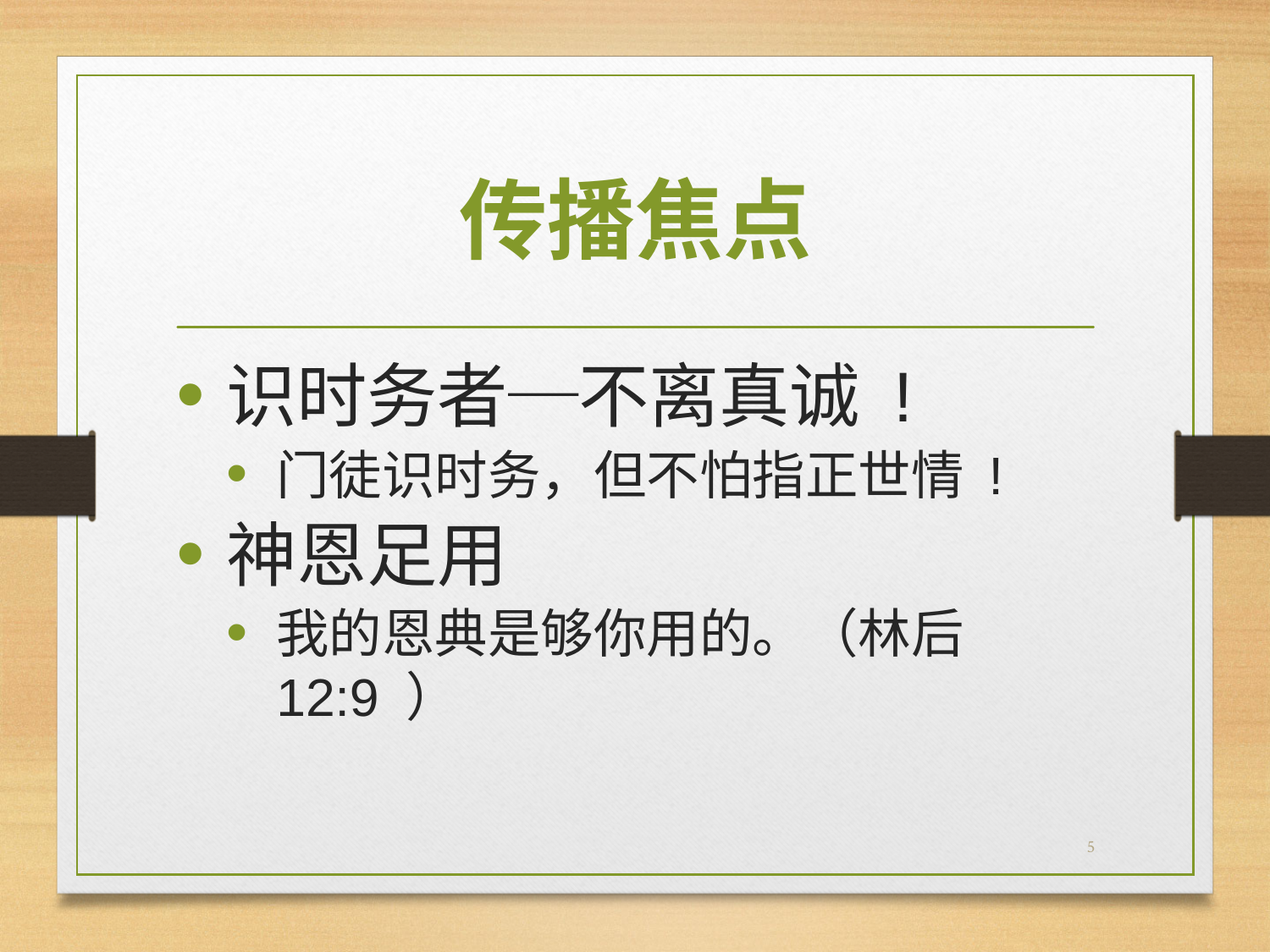

# 传播焦点
识时务者─不离真诚 !
门徒识时务，但不怕指正世情 !
神恩足用
我的恩典是够你用的。（林后12:9 ）
5